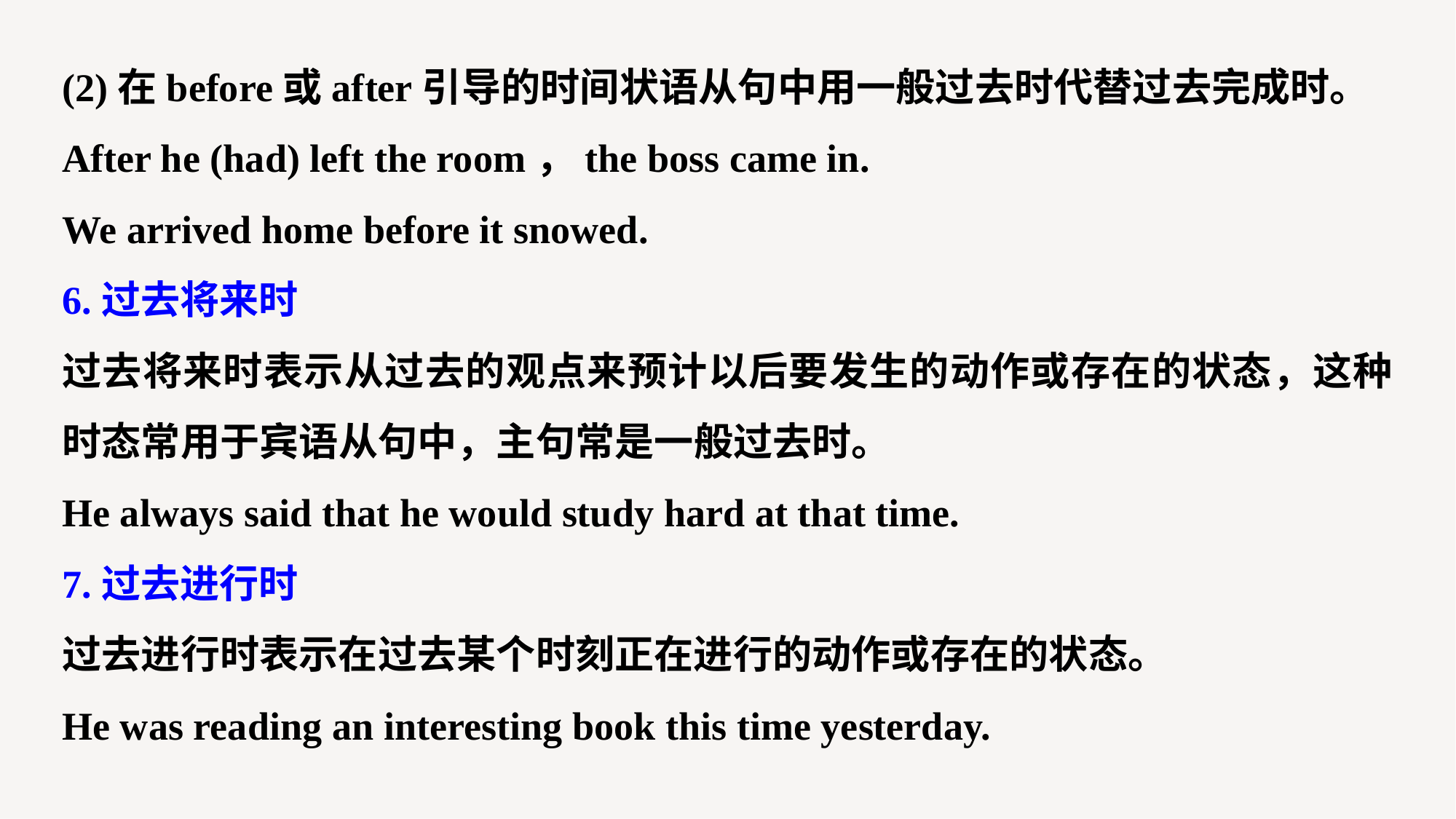

(2)在before或after引导的时间状语从句中用一般过去时代替过去完成时。
After he (had) left the room，the boss came in.
We arrived home before it snowed.
6.过去将来时
过去将来时表示从过去的观点来预计以后要发生的动作或存在的状态，这种时态常用于宾语从句中，主句常是一般过去时。
He always said that he would study hard at that time.
7.过去进行时
过去进行时表示在过去某个时刻正在进行的动作或存在的状态。
He was reading an interesting book this time yesterday.